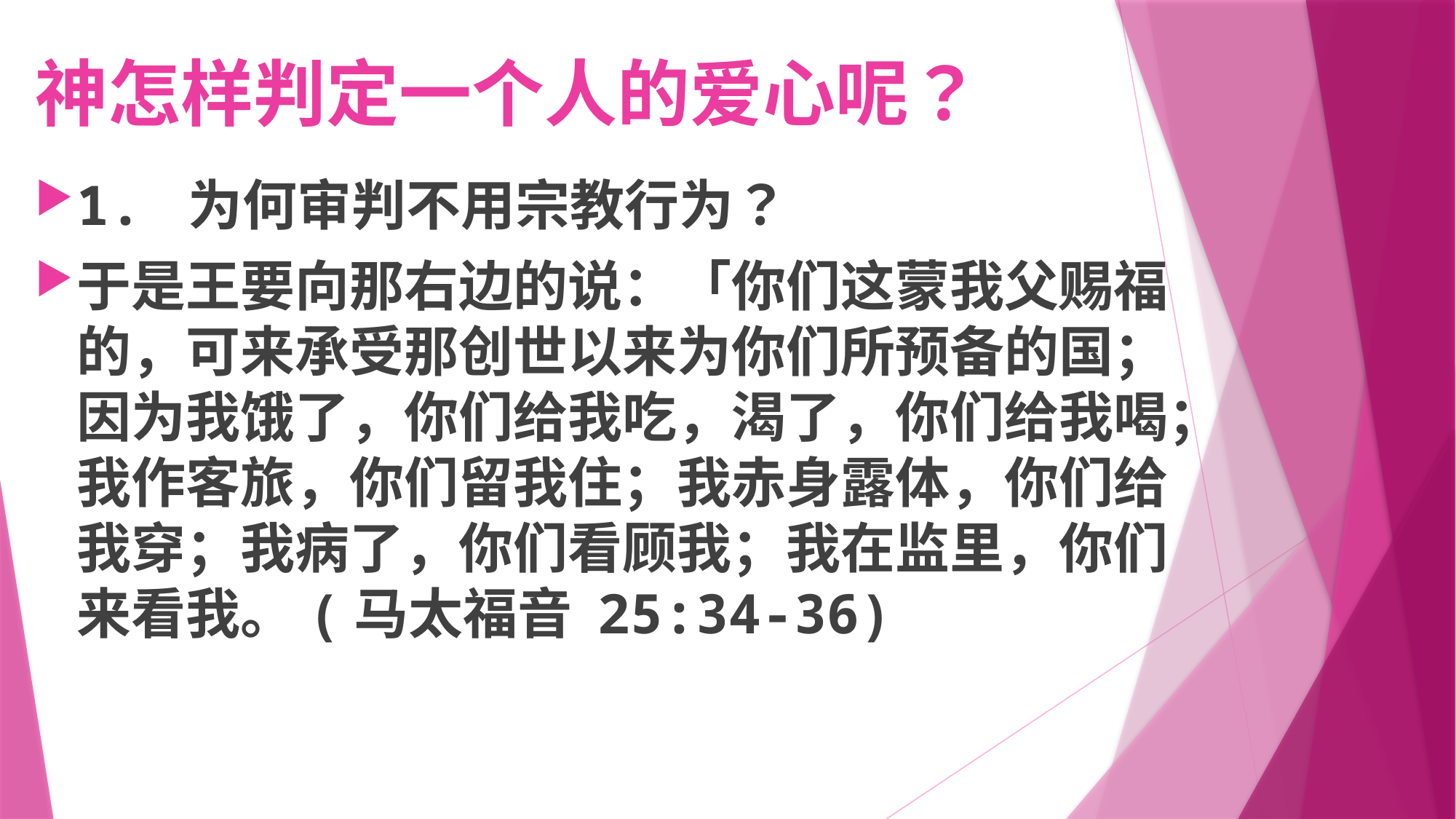

# 神怎样判定一个人的爱心呢？
1. 为何审判不用宗教行为？
于是王要向那右边的说：「你们这蒙我父赐福的，可来承受那创世以来为你们所预备的国； 因为我饿了，你们给我吃，渴了，你们给我喝；我作客旅，你们留我住；我赤身露体，你们给我穿；我病了，你们看顾我；我在监里，你们来看我。(马太福音 25:34-36)